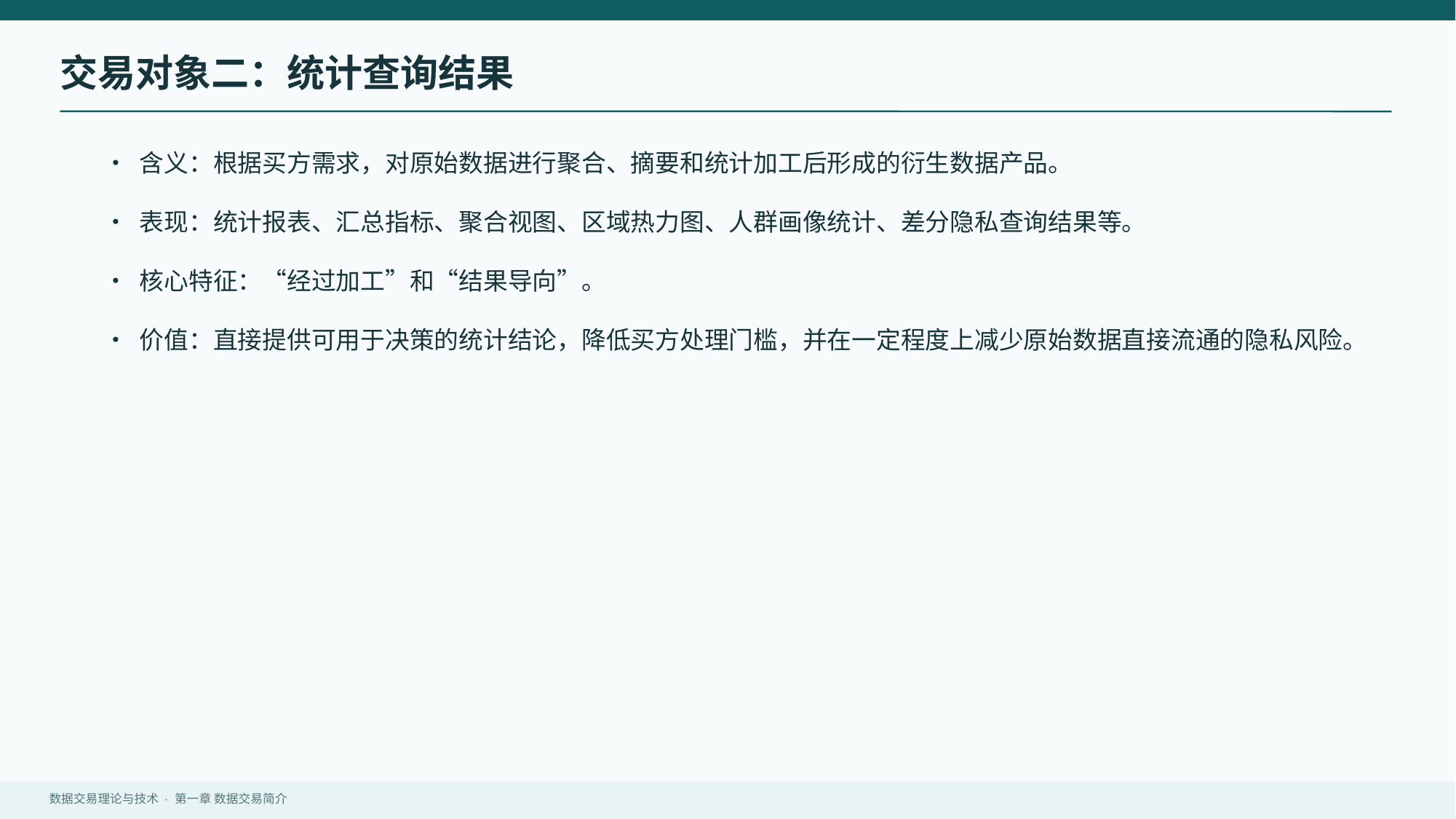

交易对象二：统计查询结果

• 含义：根据买方需求，对原始数据进行聚合、摘要和统计加工后形成的衍生数据产品。

• 表现：统计报表、汇总指标、聚合视图、区域热力图、人群画像统计、差分隐私查询结果等。

• 核心特征：“经过加工”和“结果导向”。

• 价值：直接提供可用于决策的统计结论，降低买方处理门槛，并在一定程度上减少原始数据直接流通的隐私风险。
50